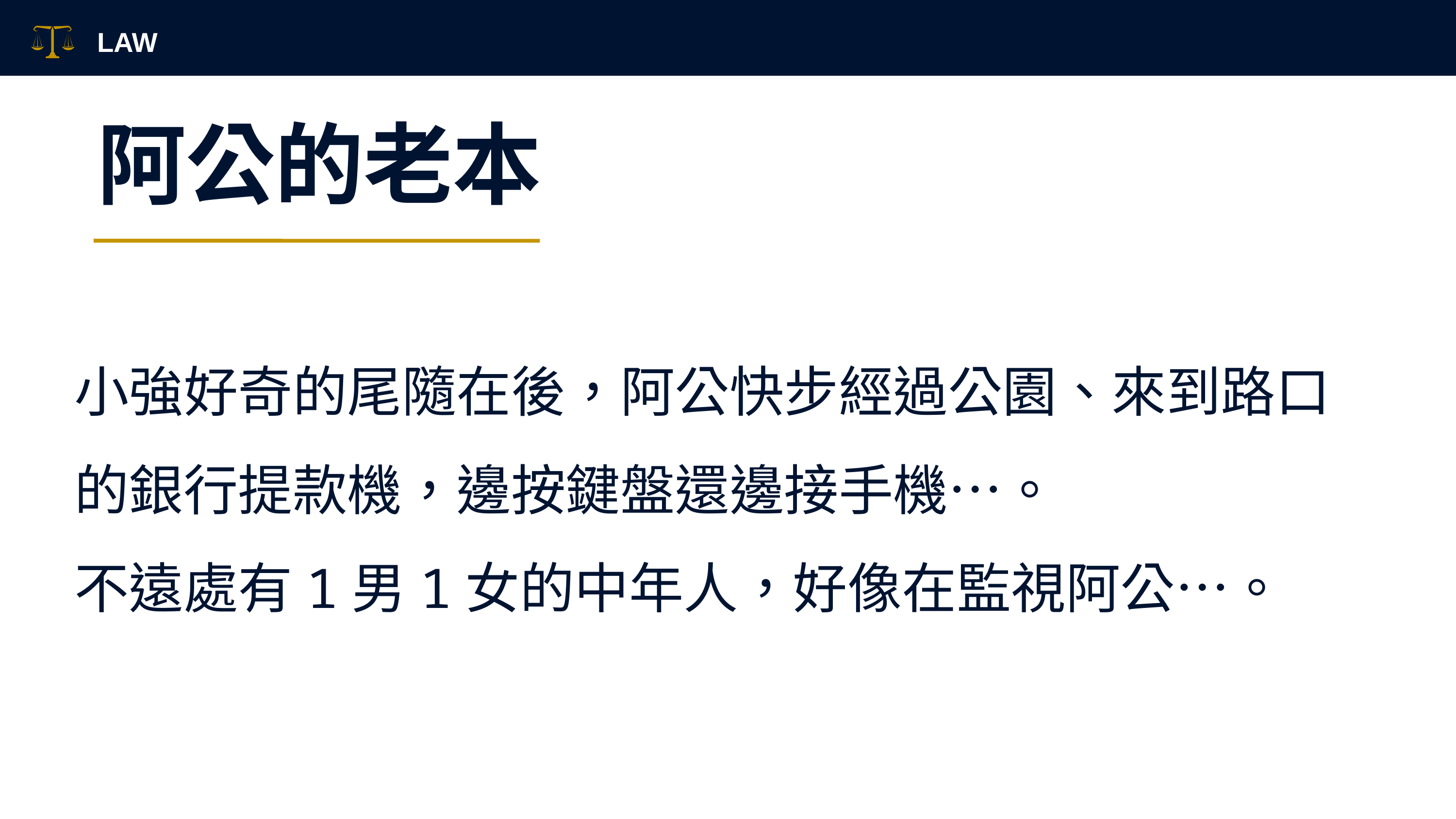

LAW
阿公的老本

小強好奇的尾隨在後，阿公快步經過公園、來到路口的銀行提款機，邊按鍵盤還邊接手機…。
不遠處有1男1女的中年人，好像在監視阿公…。